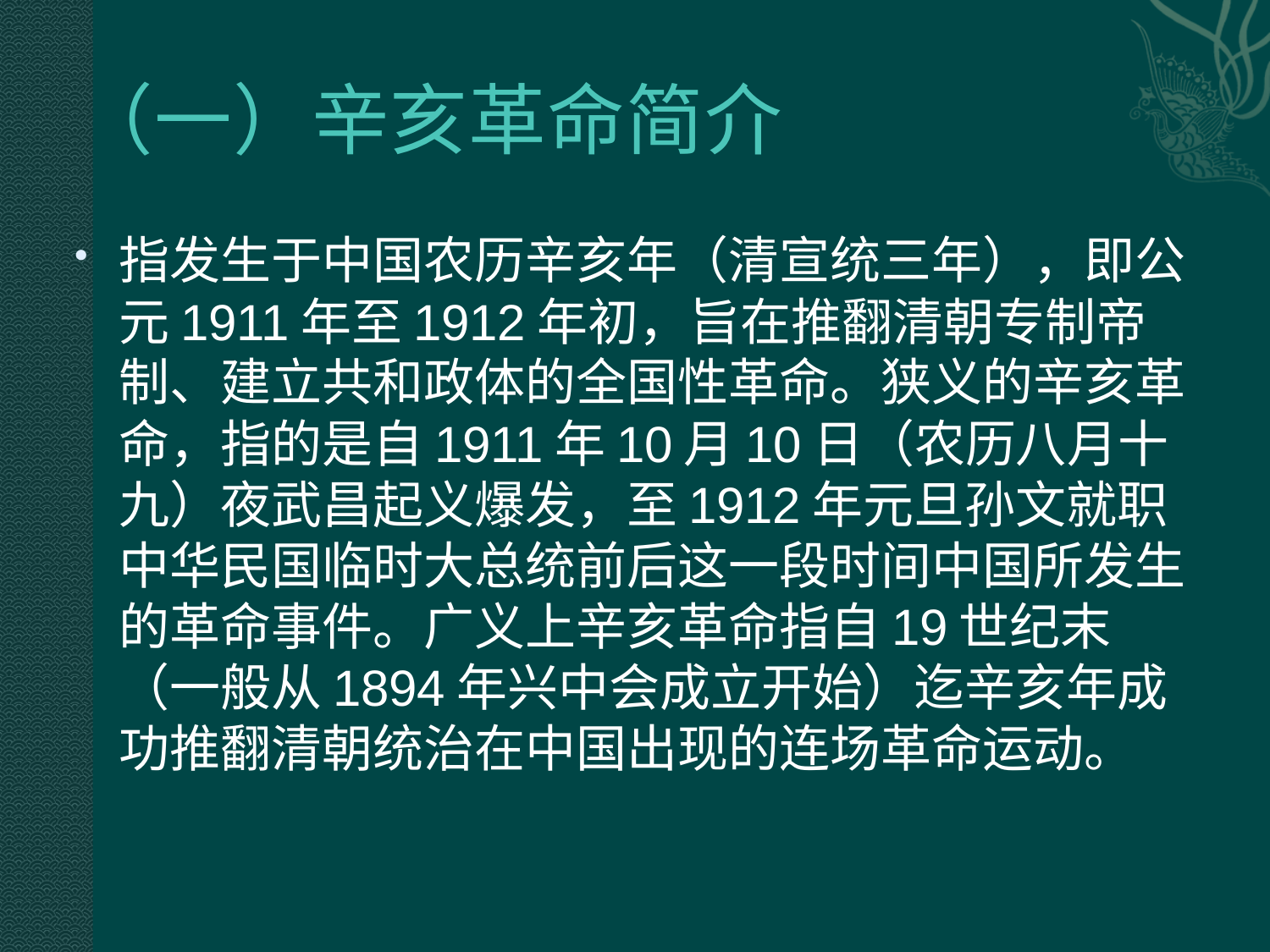

# （一）辛亥革命简介
指发生于中国农历辛亥年（清宣统三年），即公元1911年至1912年初，旨在推翻清朝专制帝制、建立共和政体的全国性革命。狭义的辛亥革命，指的是自1911年10月10日（农历八月十九）夜武昌起义爆发，至1912年元旦孙文就职中华民国临时大总统前后这一段时间中国所发生的革命事件。广义上辛亥革命指自19世纪末（一般从1894年兴中会成立开始）迄辛亥年成功推翻清朝统治在中国出现的连场革命运动。